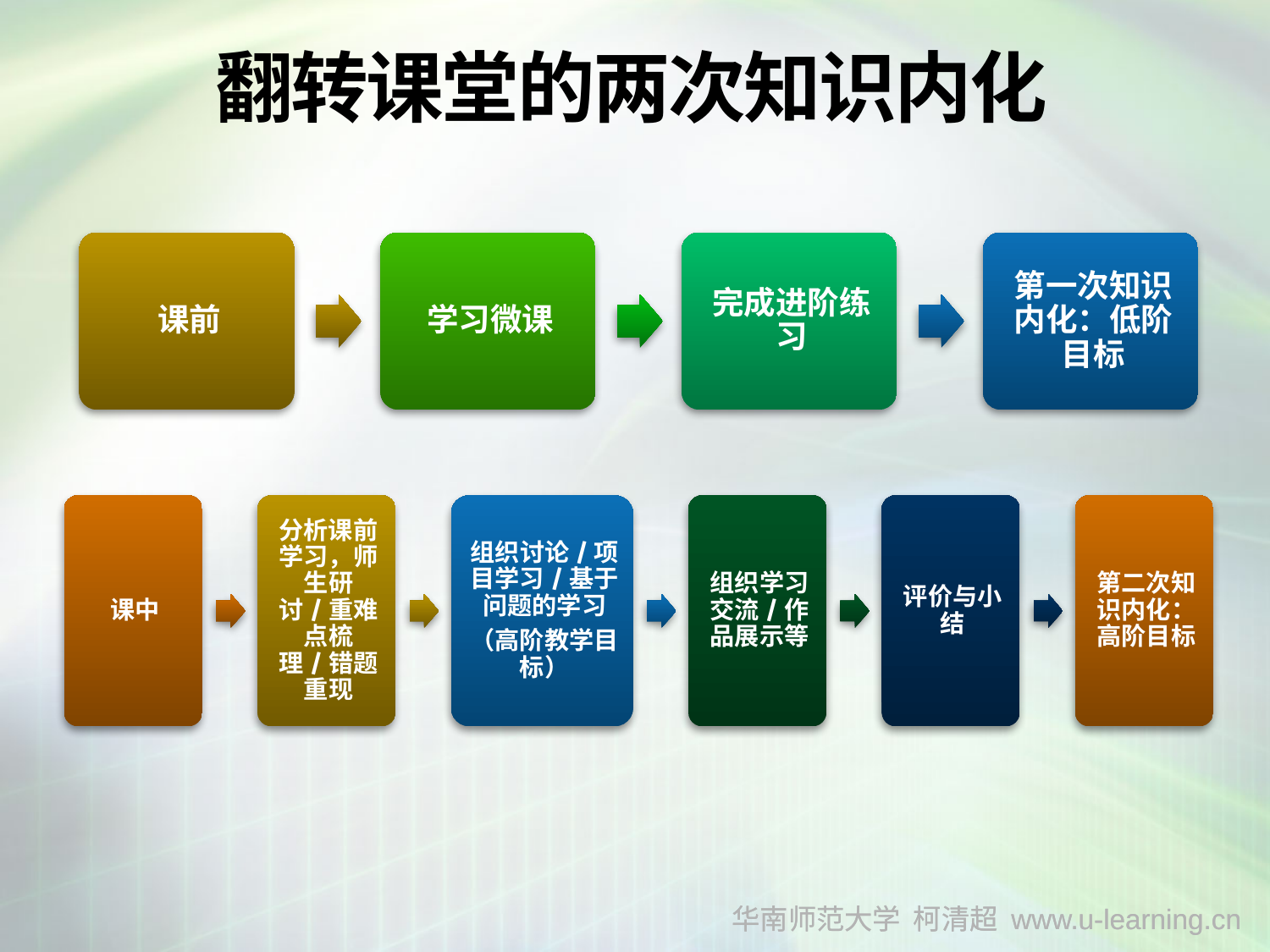

# 翻转课堂的两次知识内化
课前

学习微课

完成进阶练习

第一次知识内化：低阶目标
课中

分析课前学习，师生研讨/重难点梳理/错题重现

组织讨论/项目学习/基于问题的学习
（高阶教学目标）

组织学习交流/作品展示等

评价与小结

第二次知识内化：高阶目标